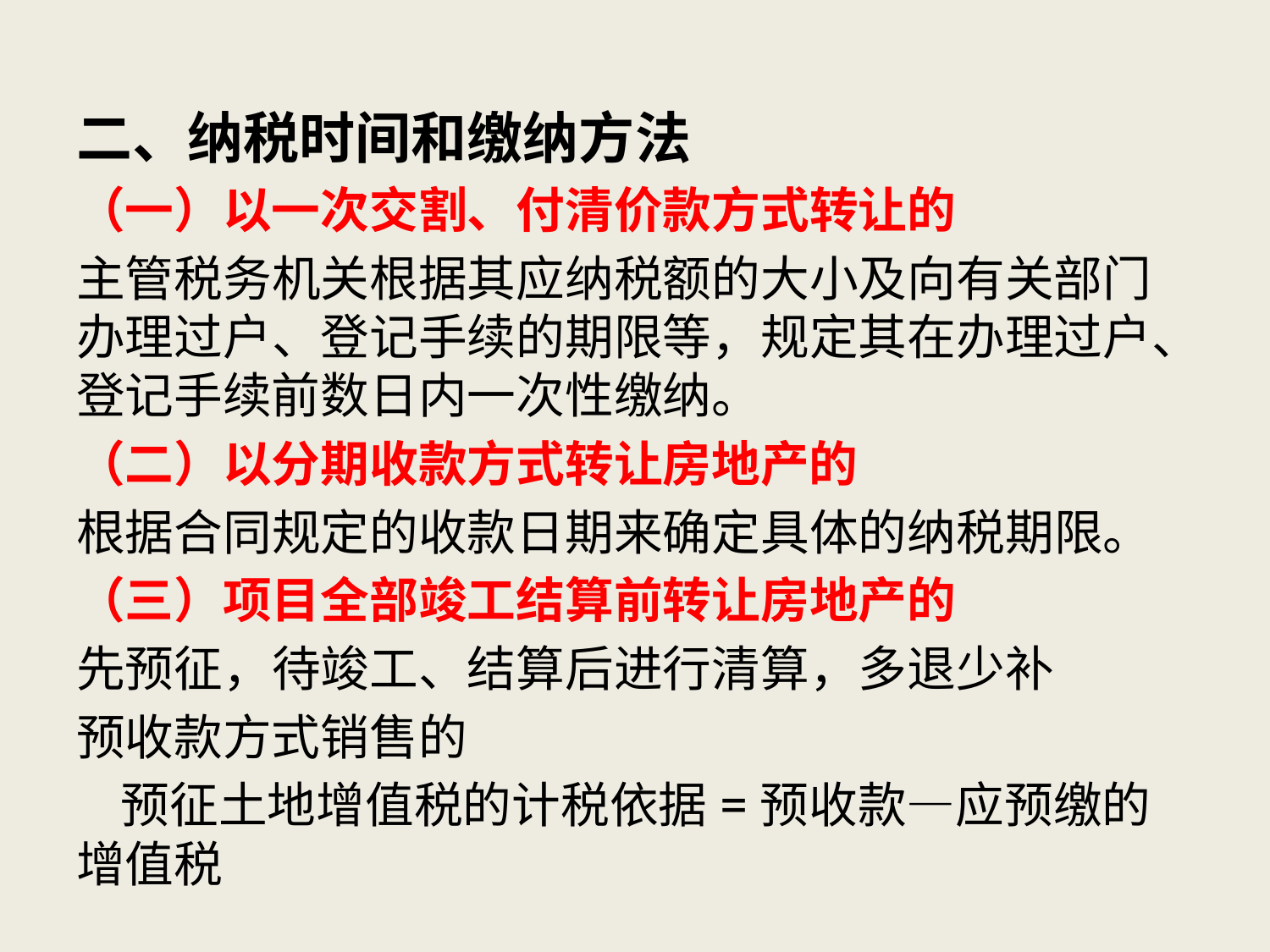

二、纳税时间和缴纳方法
（一）以一次交割、付清价款方式转让的
主管税务机关根据其应纳税额的大小及向有关部门办理过户、登记手续的期限等，规定其在办理过户、登记手续前数日内一次性缴纳。
（二）以分期收款方式转让房地产的
根据合同规定的收款日期来确定具体的纳税期限。
（三）项目全部竣工结算前转让房地产的
先预征，待竣工、结算后进行清算，多退少补
预收款方式销售的
   预征土地增值税的计税依据=预收款—应预缴的增值税